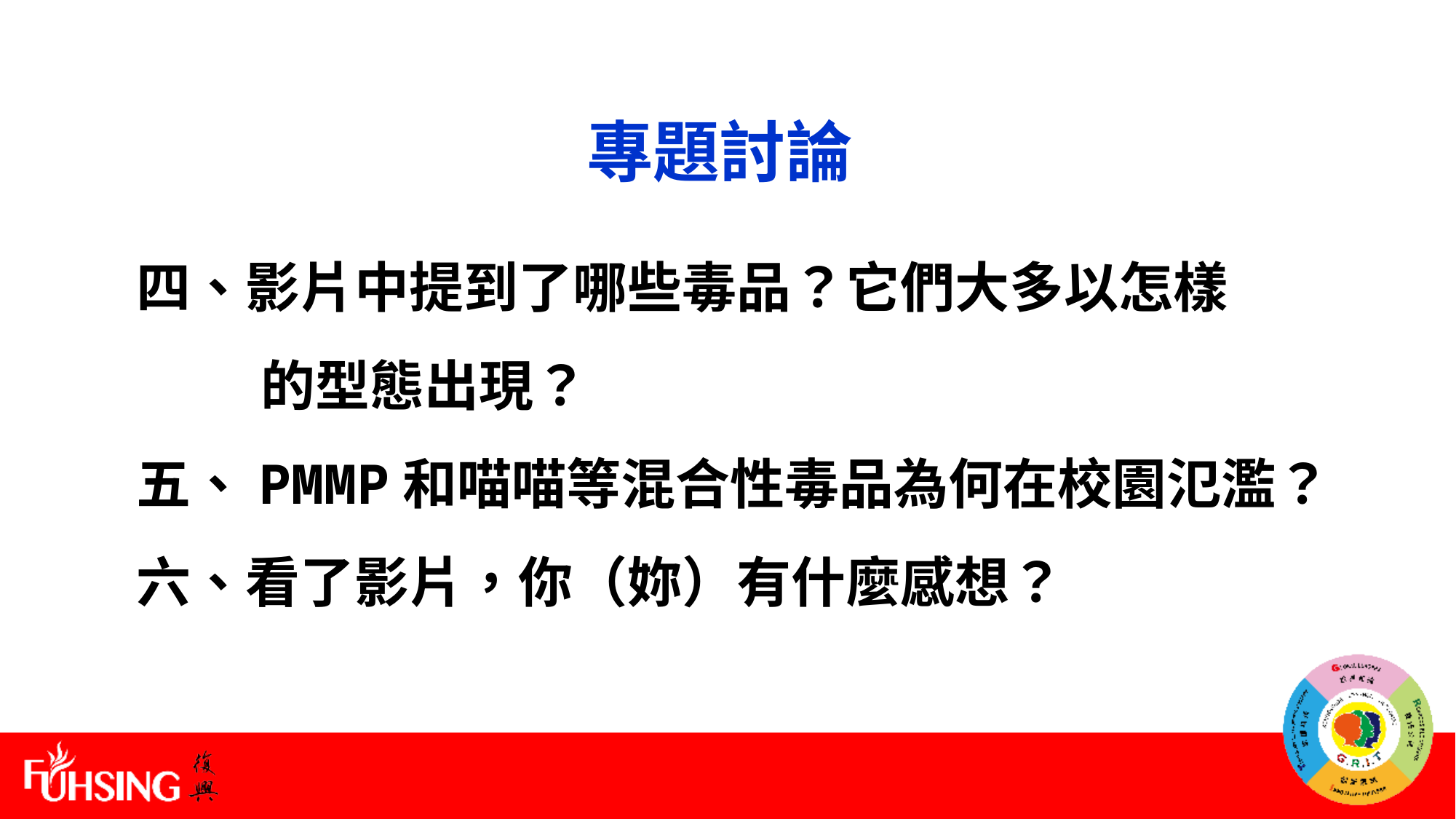

專題討論
四、影片中提到了哪些毒品？它們大多以怎樣
         的型態出現？
五、PMMP和喵喵等混合性毒品為何在校園氾濫？
六、看了影片，你（妳）有什麼感想？